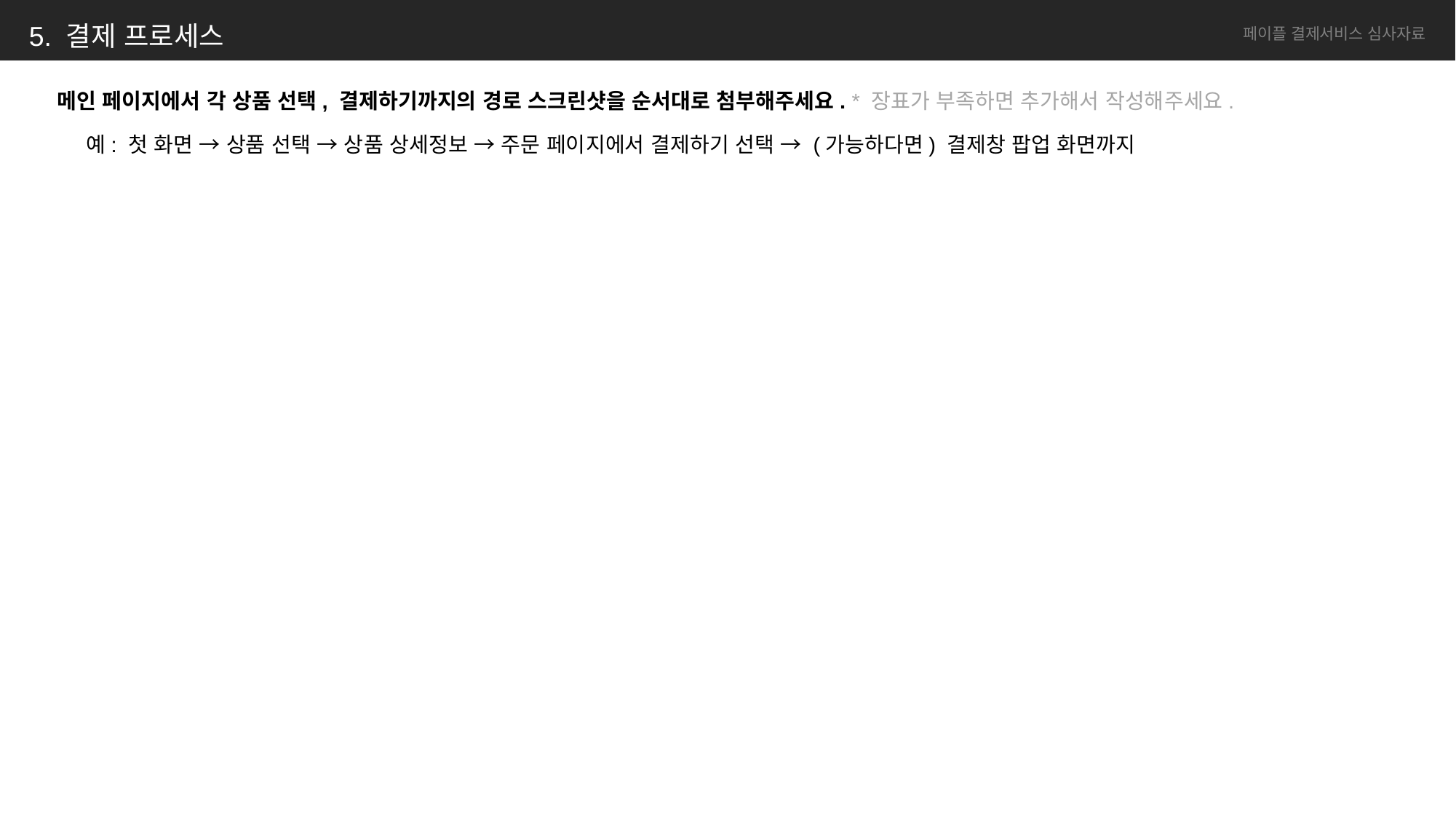

# 5. 결제 프로세스
메인 페이지에서 각 상품 선택, 결제하기까지의 경로 스크린샷을 순서대로 첨부해주세요. * 장표가 부족하면 추가해서 작성해주세요.

    예: 첫 화면 → 상품 선택 → 상품 상세정보 → 주문 페이지에서 결제하기 선택 → (가능하다면) 결제창 팝업 화면까지